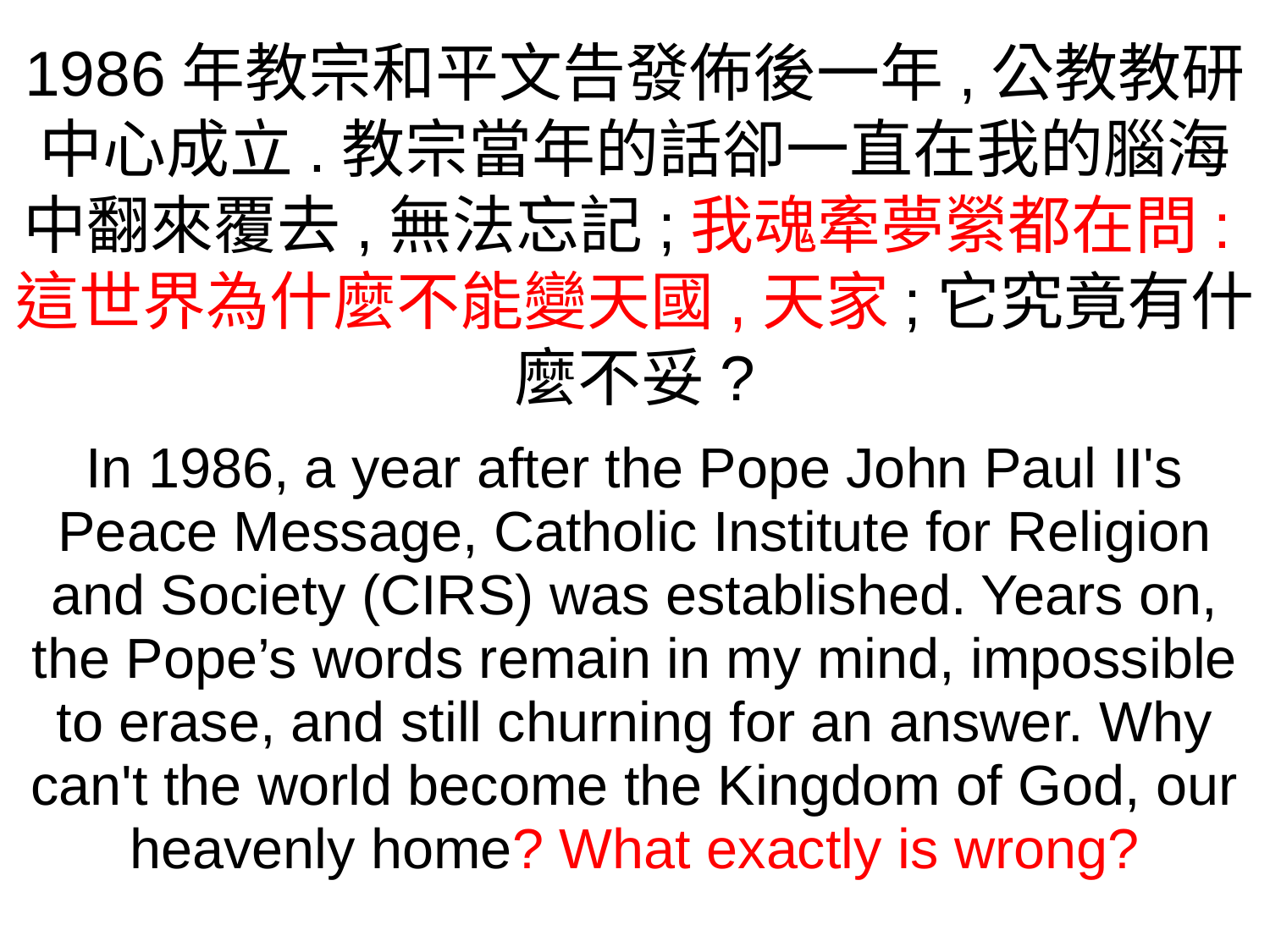

1986年教宗和平文告發佈後一年,公教教研中心成立.教宗當年的話卻一直在我的腦海中翻來覆去,無法忘記;我魂牽夢縈都在問:這世界為什麼不能變天國,天家;它究竟有什麼不妥?
In 1986, a year after the Pope John Paul II's Peace Message, Catholic Institute for Religion and Society (CIRS) was established. Years on, the Pope’s words remain in my mind, impossible to erase, and still churning for an answer. Why can't the world become the Kingdom of God, our heavenly home? What exactly is wrong?